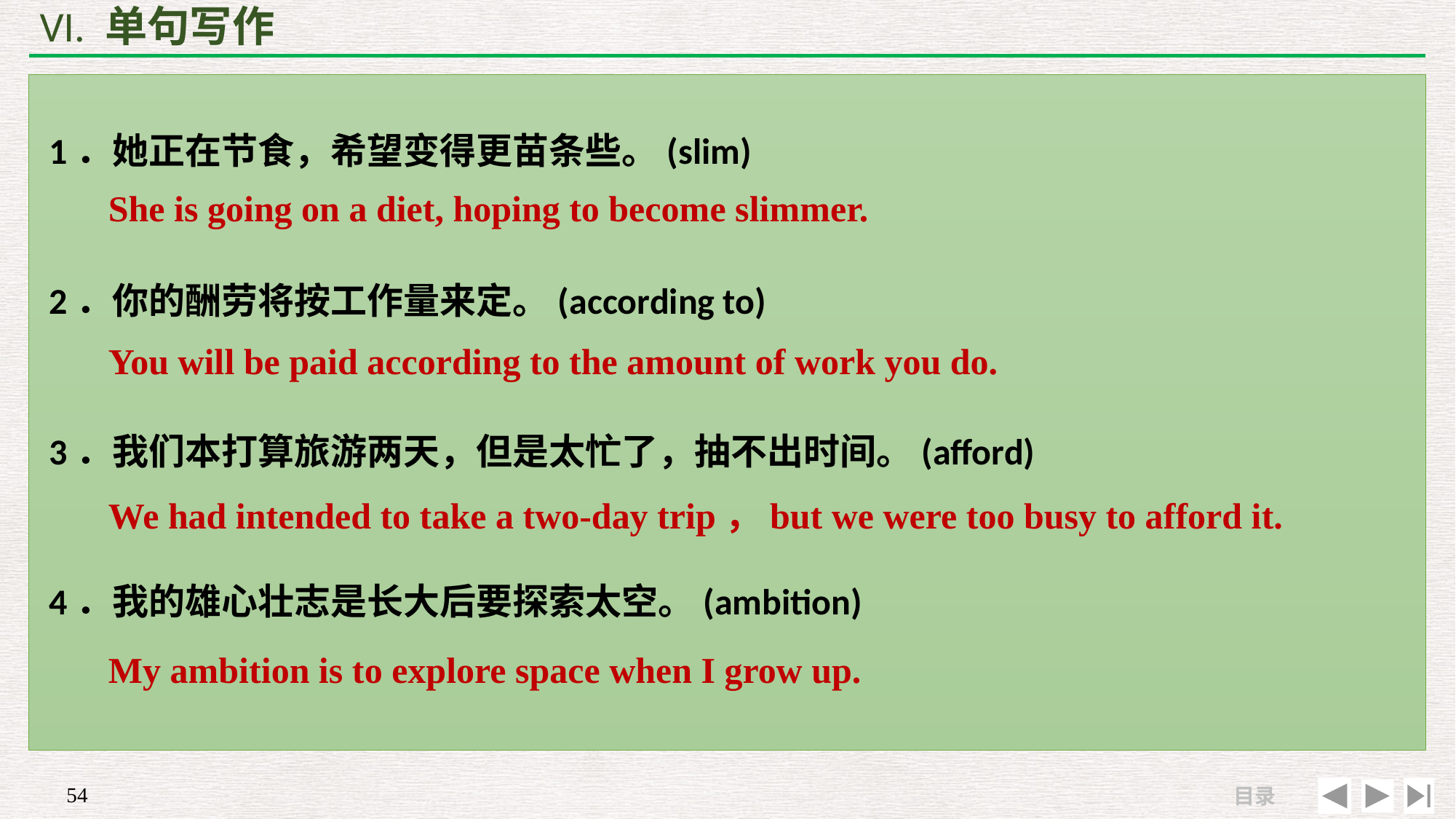

# VI. 单句写作

1．她正在节食，希望变得更苗条些。(slim)

2．你的酬劳将按工作量来定。(according to)

3．我们本打算旅游两天，但是太忙了，抽不出时间。(afford)

4．我的雄心壮志是长大后要探索太空。(ambition)
She is going on a diet, hoping to become slimmer.
You will be paid according to the amount of work you do.
We had intended to take a two-day trip，but we were too busy to afford it.
My ambition is to explore space when I grow up.